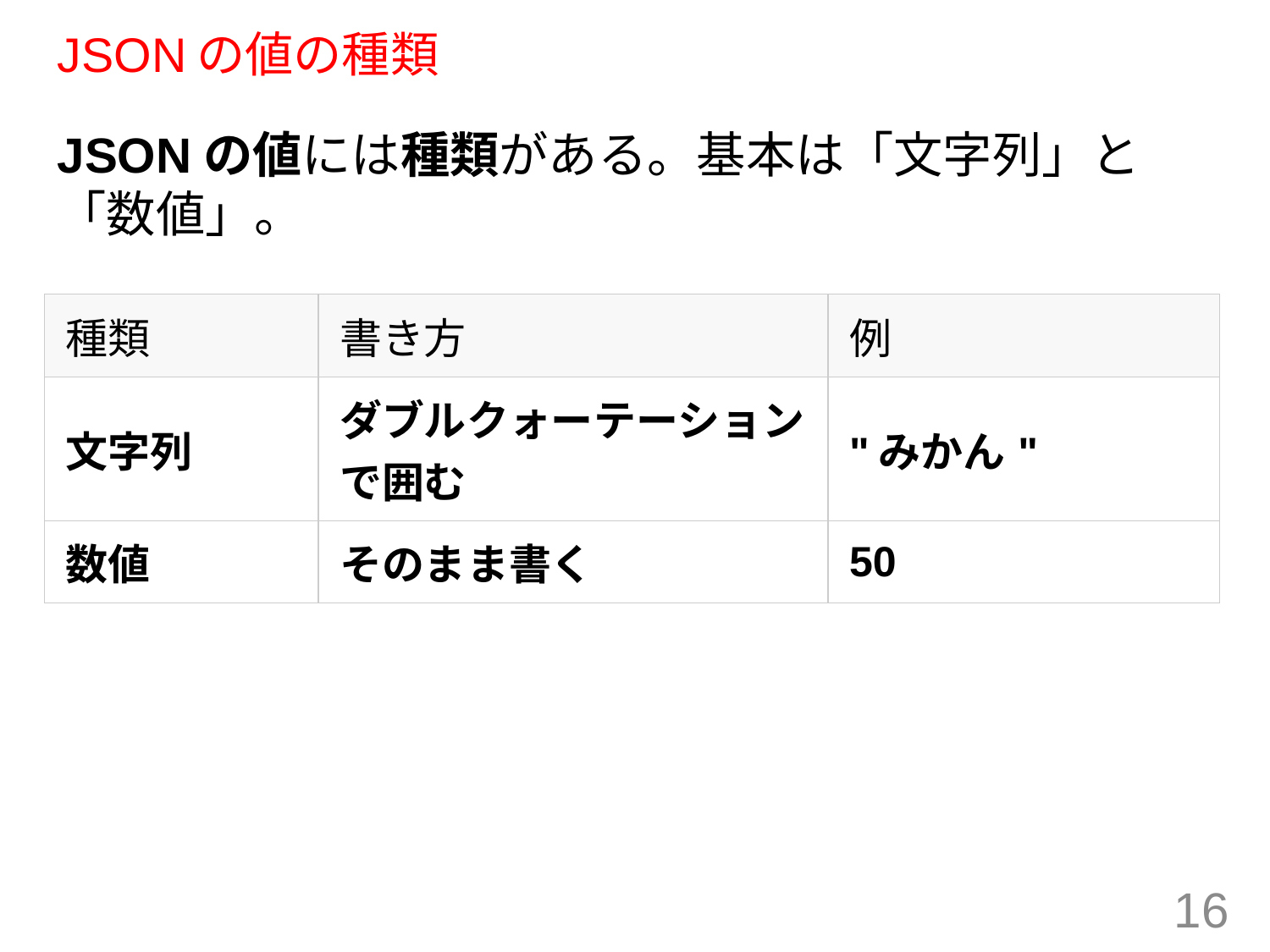

# JSONの値の種類
JSONの値には種類がある。基本は「文字列」と「数値」。
| 種類 | 書き方 | 例 |
| --- | --- | --- |
| 文字列 | ダブルクォーテーションで囲む | "みかん" |
| 数値 | そのまま書く | 50 |
16